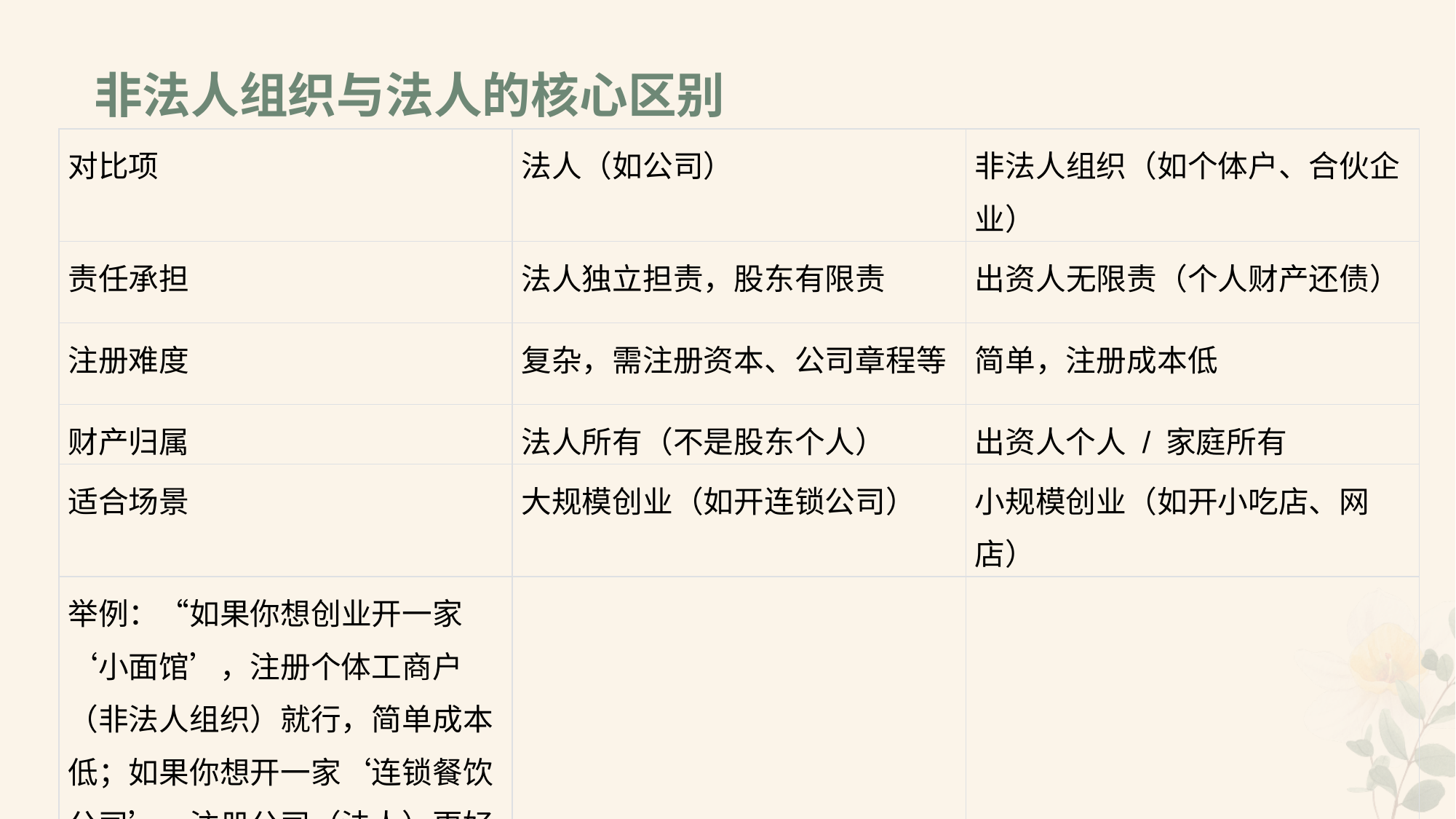

# 非法人组织与法人的核心区别
| 对比项 | 法人（如公司） | 非法人组织（如个体户、合伙企业） |
| --- | --- | --- |
| 责任承担 | 法人独立担责，股东有限责 | 出资人无限责（个人财产还债） |
| 注册难度 | 复杂，需注册资本、公司章程等 | 简单，注册成本低 |
| 财产归属 | 法人所有（不是股东个人） | 出资人个人 / 家庭所有 |
| 适合场景 | 大规模创业（如开连锁公司） | 小规模创业（如开小吃店、网店） |
| 举例：“如果你想创业开一家‘小面馆’，注册个体工商户（非法人组织）就行，简单成本低；如果你想开一家‘连锁餐饮公司’，注册公司（法人）更好，股东不用担无限责任。” |  |  |